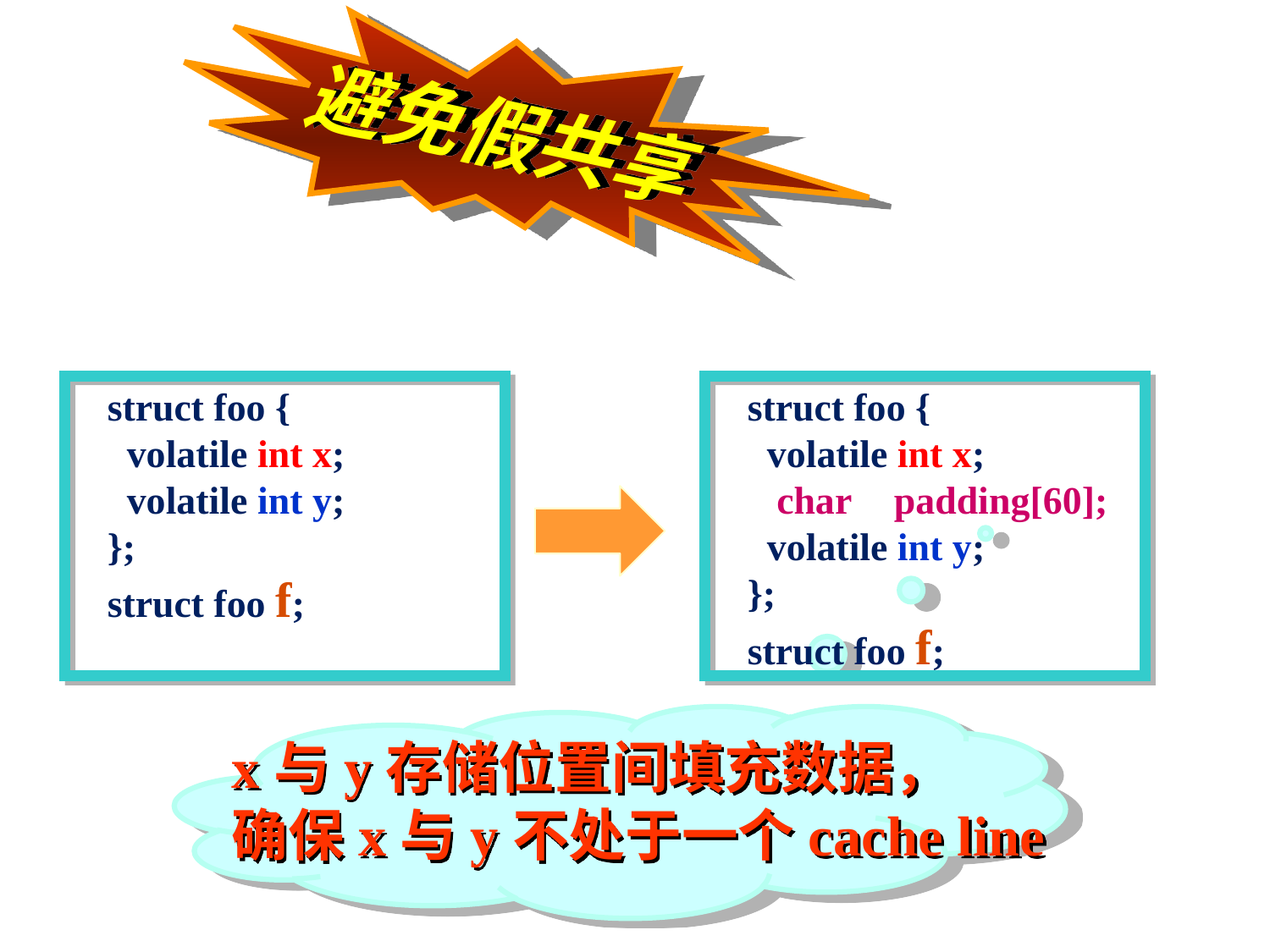

避免假共享

struct foo {
  volatile int x;
  volatile int y;
};
struct foo f;

struct foo {
  volatile int x;
   char	  padding[60];
  volatile int y;
};
struct foo f;

x与y存储位置间填充数据，
确保x与y不处于一个cache line